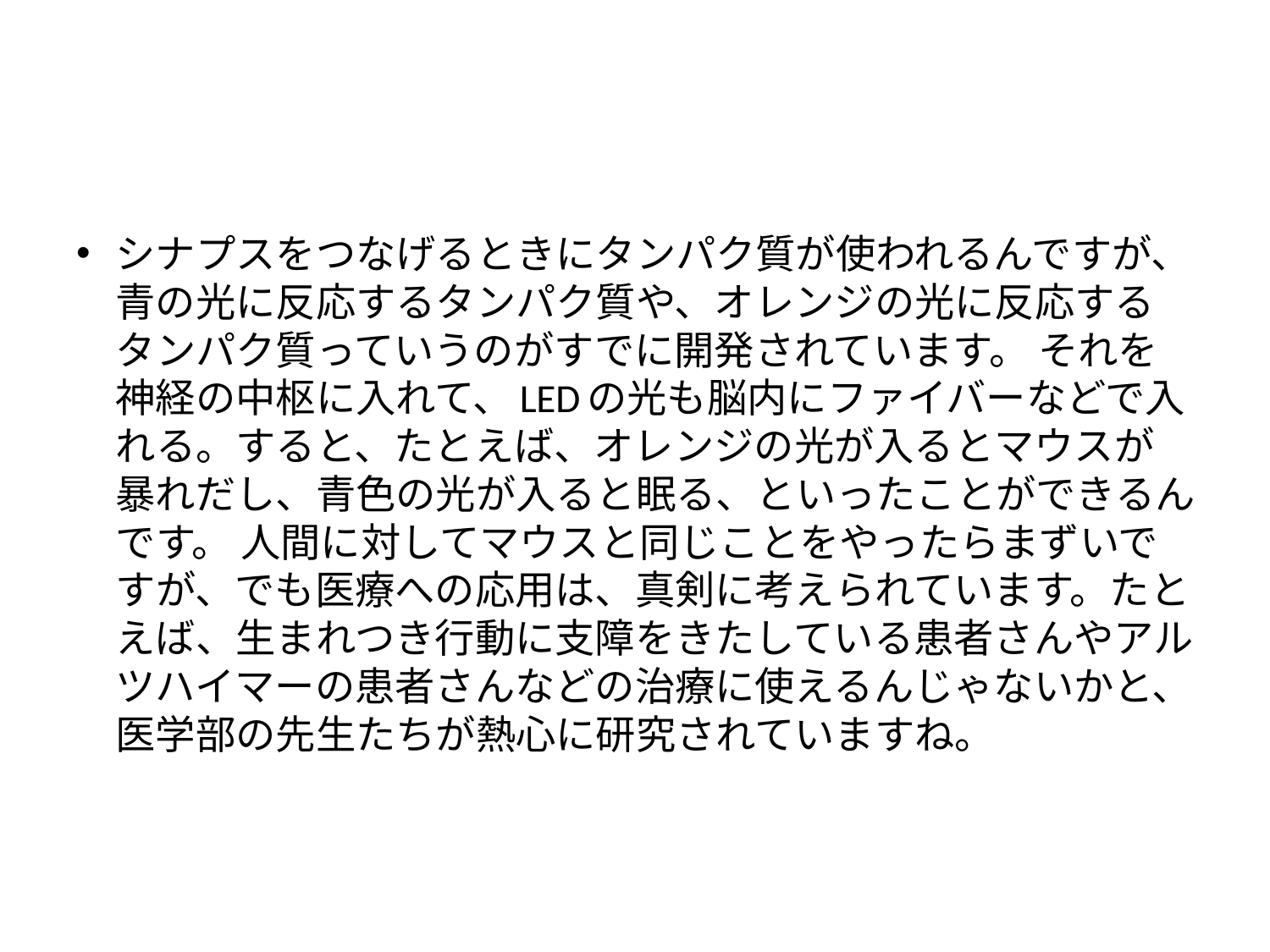

#
シナプスをつなげるときにタンパク質が使われるんですが、青の光に反応するタンパク質や、オレンジの光に反応するタンパク質っていうのがすでに開発されています。 それを神経の中枢に入れて、LEDの光も脳内にファイバーなどで入れる。すると、たとえば、オレンジの光が入るとマウスが暴れだし、青色の光が入ると眠る、といったことができるんです。 人間に対してマウスと同じことをやったらまずいですが、でも医療への応用は、真剣に考えられています。たとえば、生まれつき行動に支障をきたしている患者さんやアルツハイマーの患者さんなどの治療に使えるんじゃないかと、医学部の先生たちが熱心に研究されていますね。